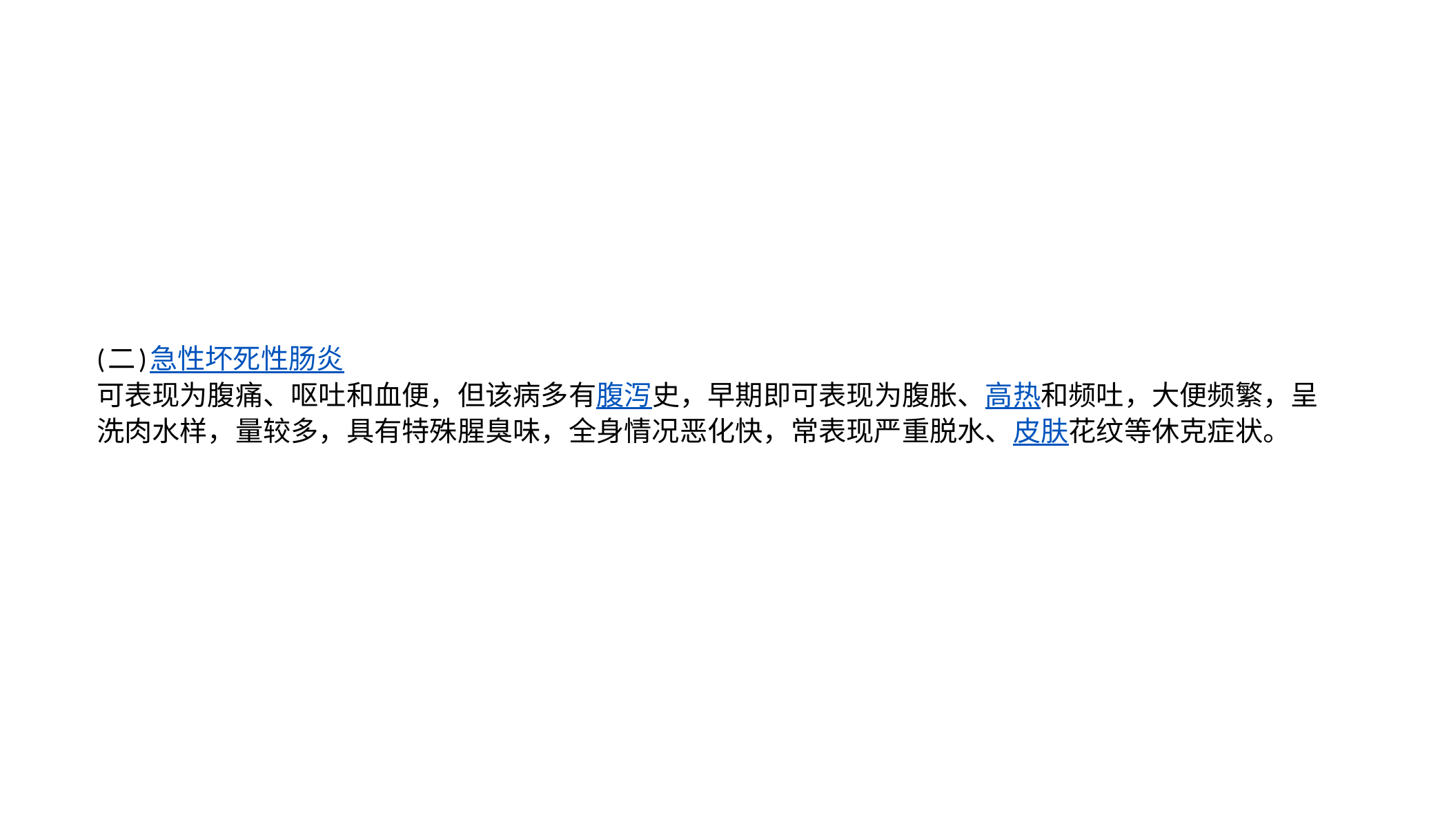

# (二)急性坏死性肠炎 可表现为腹痛、呕吐和血便，但该病多有腹泻史，早期即可表现为腹胀、高热和频吐，大便频繁，呈洗肉水样，量较多，具有特殊腥臭味，全身情况恶化快，常表现严重脱水、皮肤花纹等休克症状。